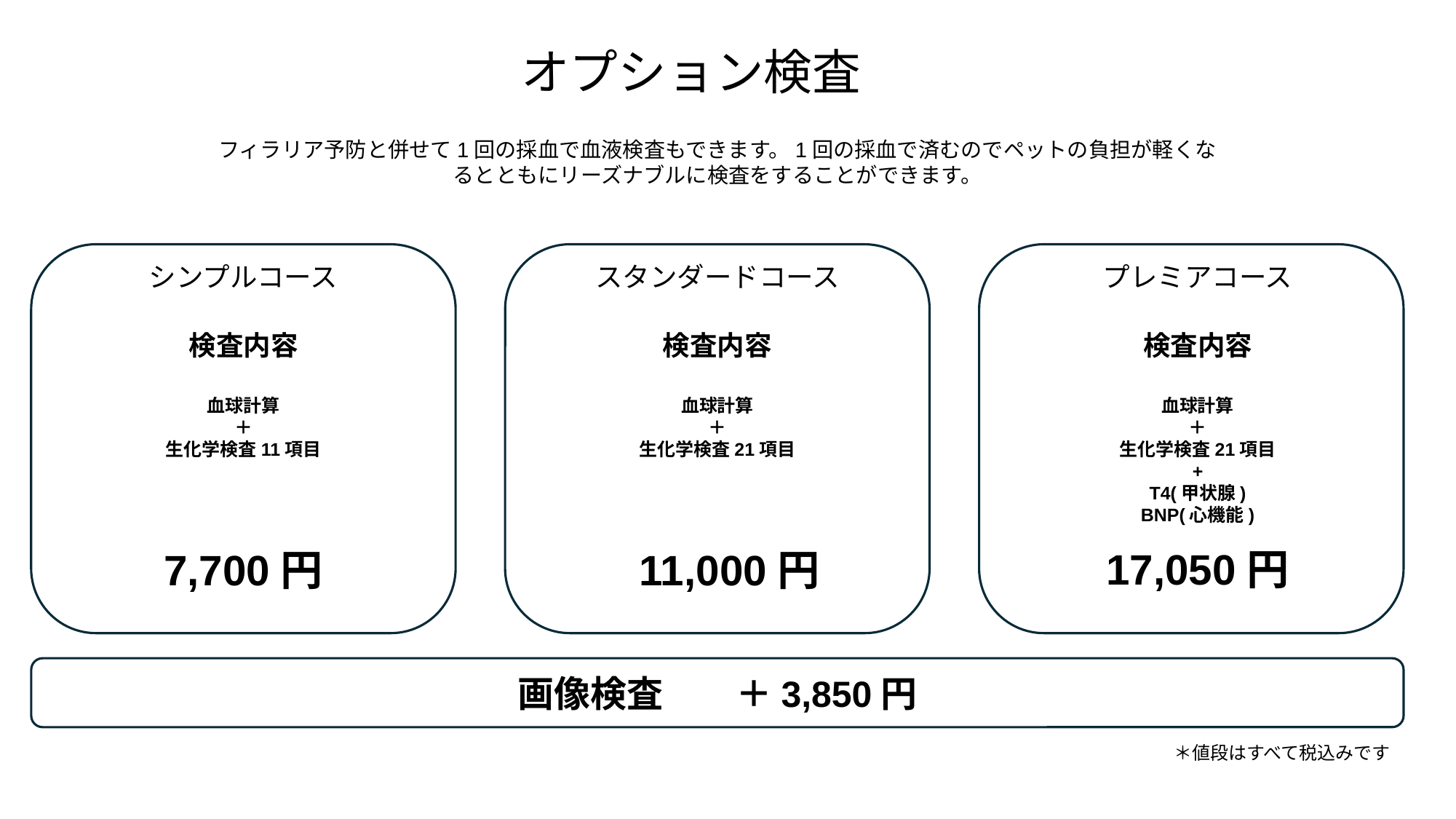

オプション検査
フィラリア予防と併せて1回の採血で血液検査もできます。1回の採血で済むのでペットの負担が軽くなるとともにリーズナブルに検査をすることができます。

シンプルコース
スタンダードコース
プレミアコース
検査内容

血球計算
＋
生化学検査11項目
検査内容

血球計算
＋
生化学検査21項目
検査内容

血球計算
＋
生化学検査21項目
+
T4(甲状腺)
BNP(心機能)
17,050円
7,700円
11,000円

画像検査　　＋3,850円
＊値段はすべて税込みです